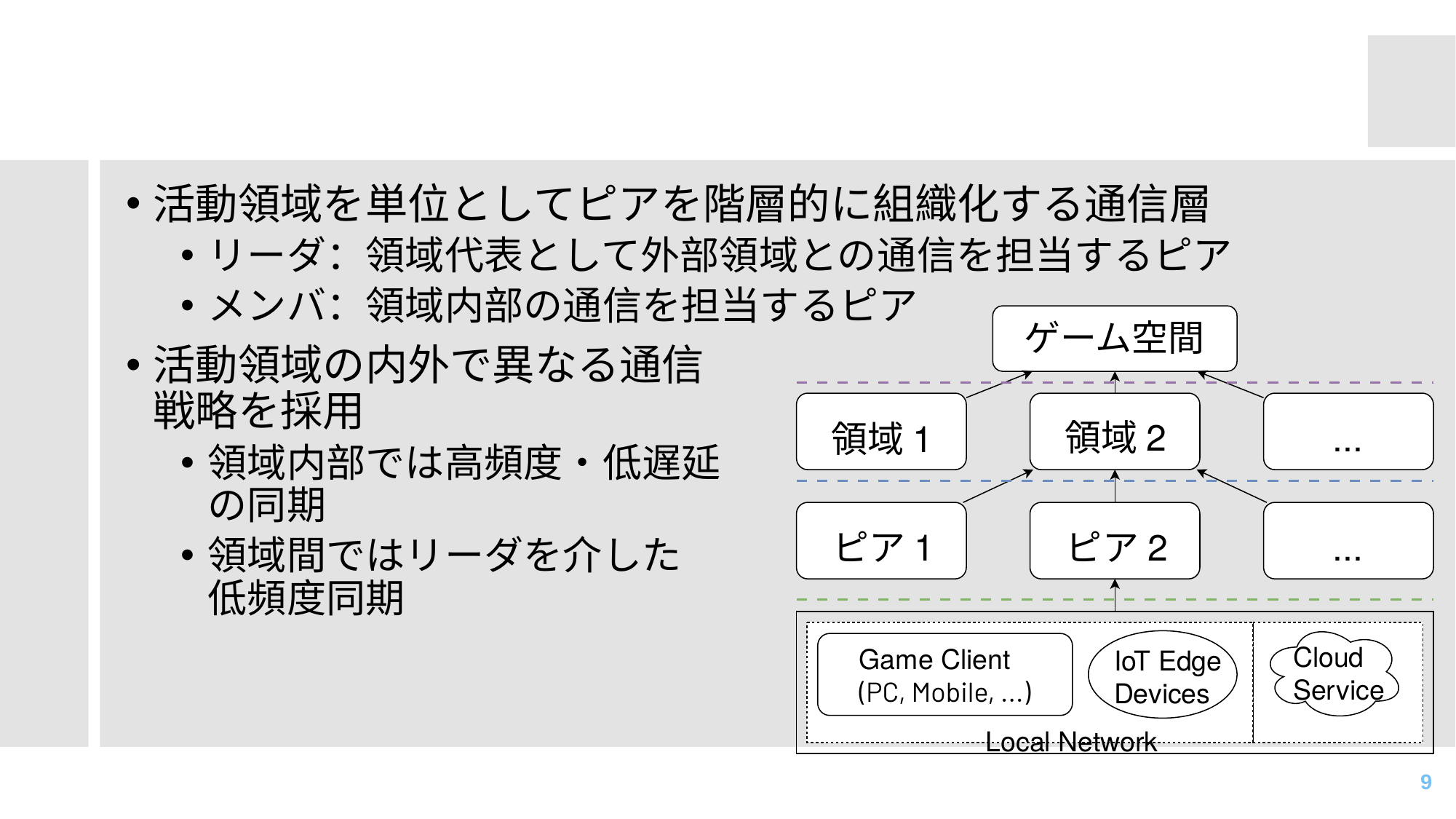

# (2) セッションプレーン
活動領域を単位としてピアを階層的に組織化する通信層
リーダ：領域代表として外部領域との通信を担当するピア
メンバ：領域内部の通信を担当するピア
活動領域の内外で異なる通信
戦略を採用
領域内部では高頻度・低遅延
の同期
領域間ではリーダを介した
低頻度同期

ゲーム空間

領域2
...
領域1

ピア1
ピア2
...

Cloud
Service
Game Client
(PC, Mobile, ...)
IoT Edge
Devices

Local Network
9